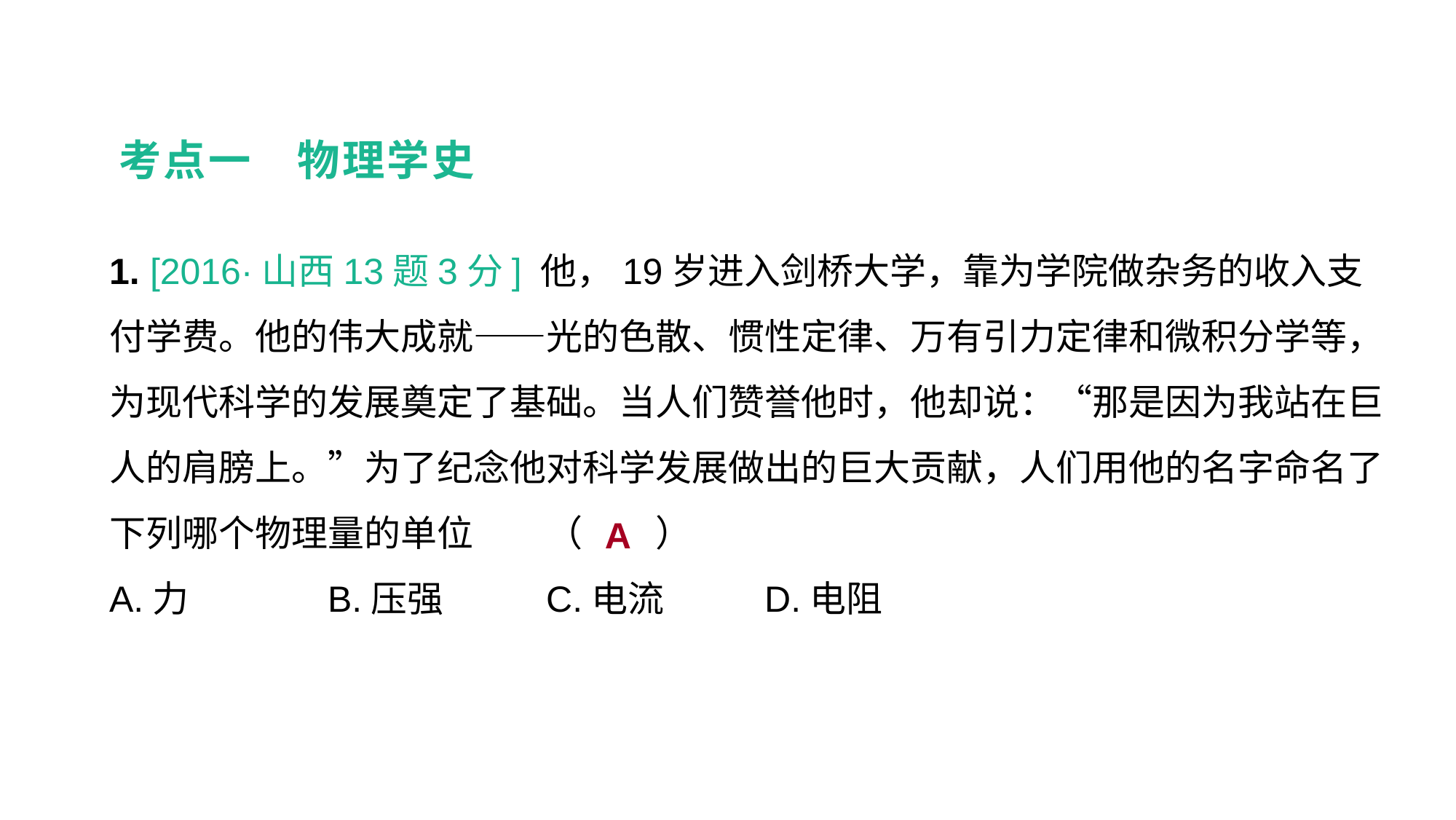

考点一　物理学史
1. [2016·山西13题3分] 他，19岁进入剑桥大学，靠为学院做杂务的收入支付学费。他的伟大成就——光的色散、惯性定律、万有引力定律和微积分学等，为现代科学的发展奠定了基础。当人们赞誉他时，他却说：“那是因为我站在巨人的肩膀上。”为了纪念他对科学发展做出的巨大贡献，人们用他的名字命名了下列哪个物理量的单位	（　　）
A.力       	B.压强    	C.电流    	D.电阻
真题回顾 把握考向
A